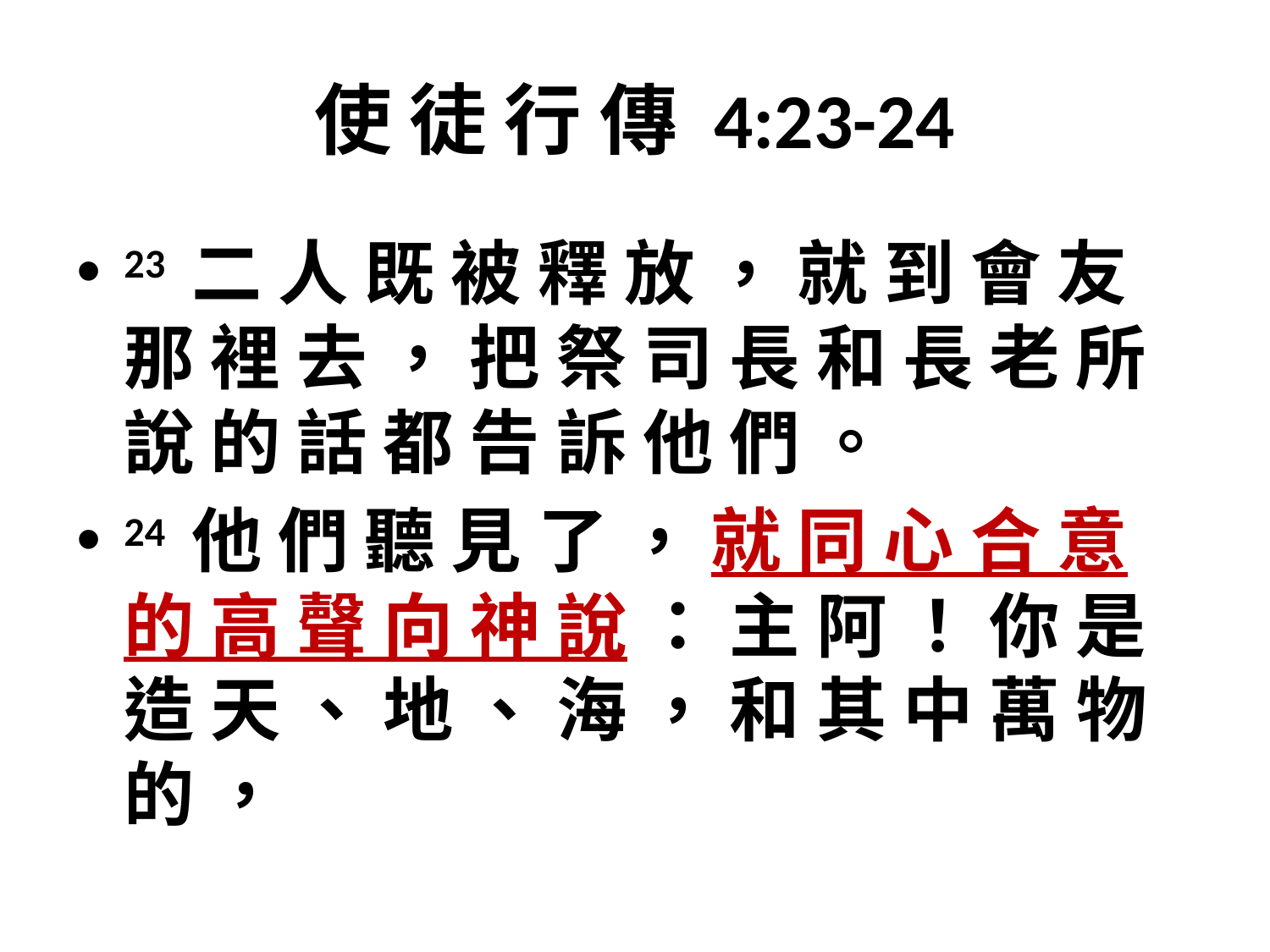

# 使 徒 行 傳 4:23-24
23 二 人 既 被 釋 放 ， 就 到 會 友 那 裡 去 ， 把 祭 司 長 和 長 老 所 說 的 話 都 告 訴 他 們 。
24 他 們 聽 見 了 ， 就 同 心 合 意 的 高 聲 向 神 說 ： 主 阿 ！ 你 是 造 天 、 地 、 海 ， 和 其 中 萬 物 的 ，